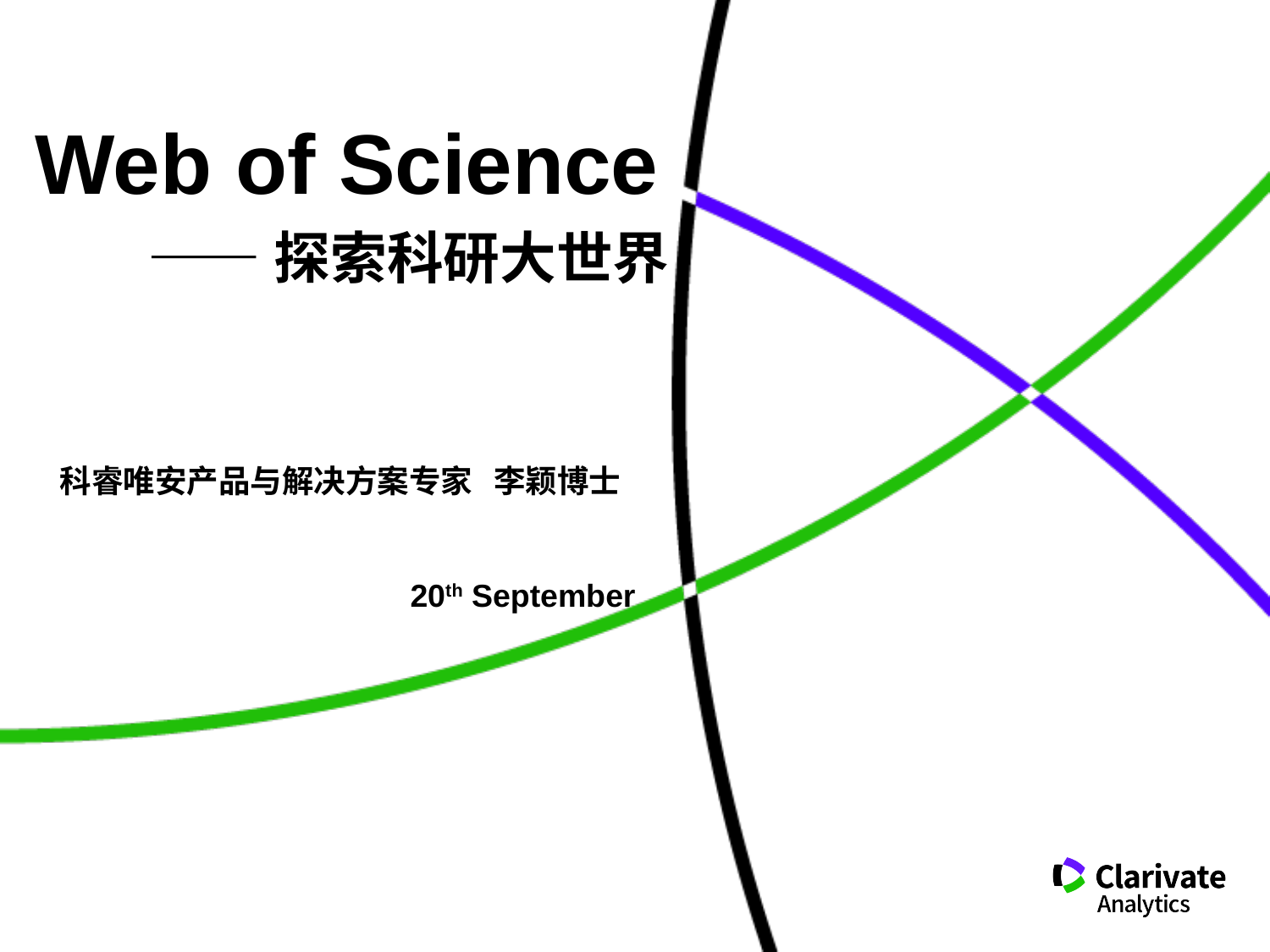

Web of Science
——探索科研大世界
# 科睿唯安产品与解决方案专家   李颖博士 20th September